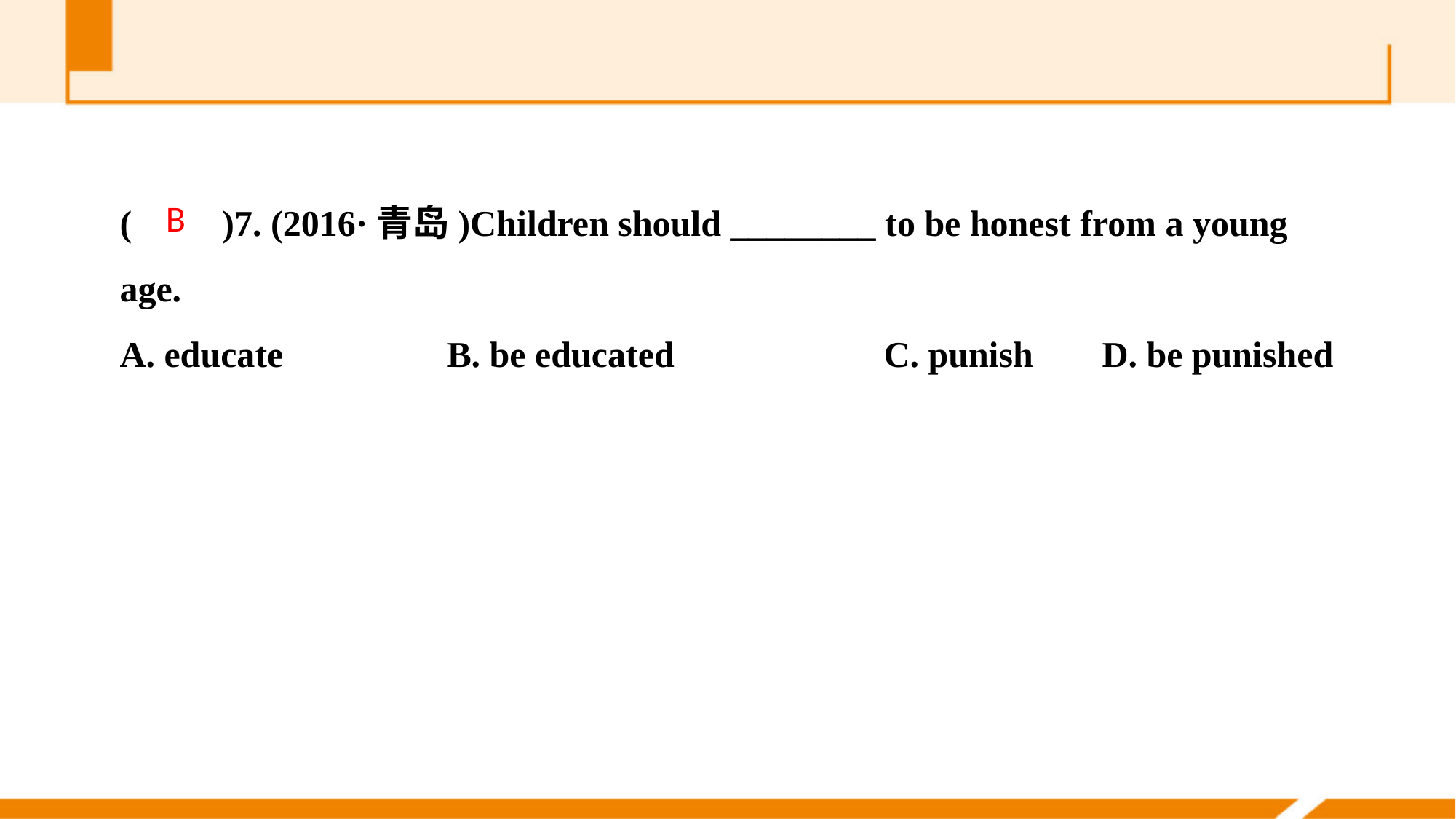

(　　)7. (2016·青岛)Children should ________ to be honest from a young age.
A. educate  		B. be educated		C. punish  	D. be punished
B